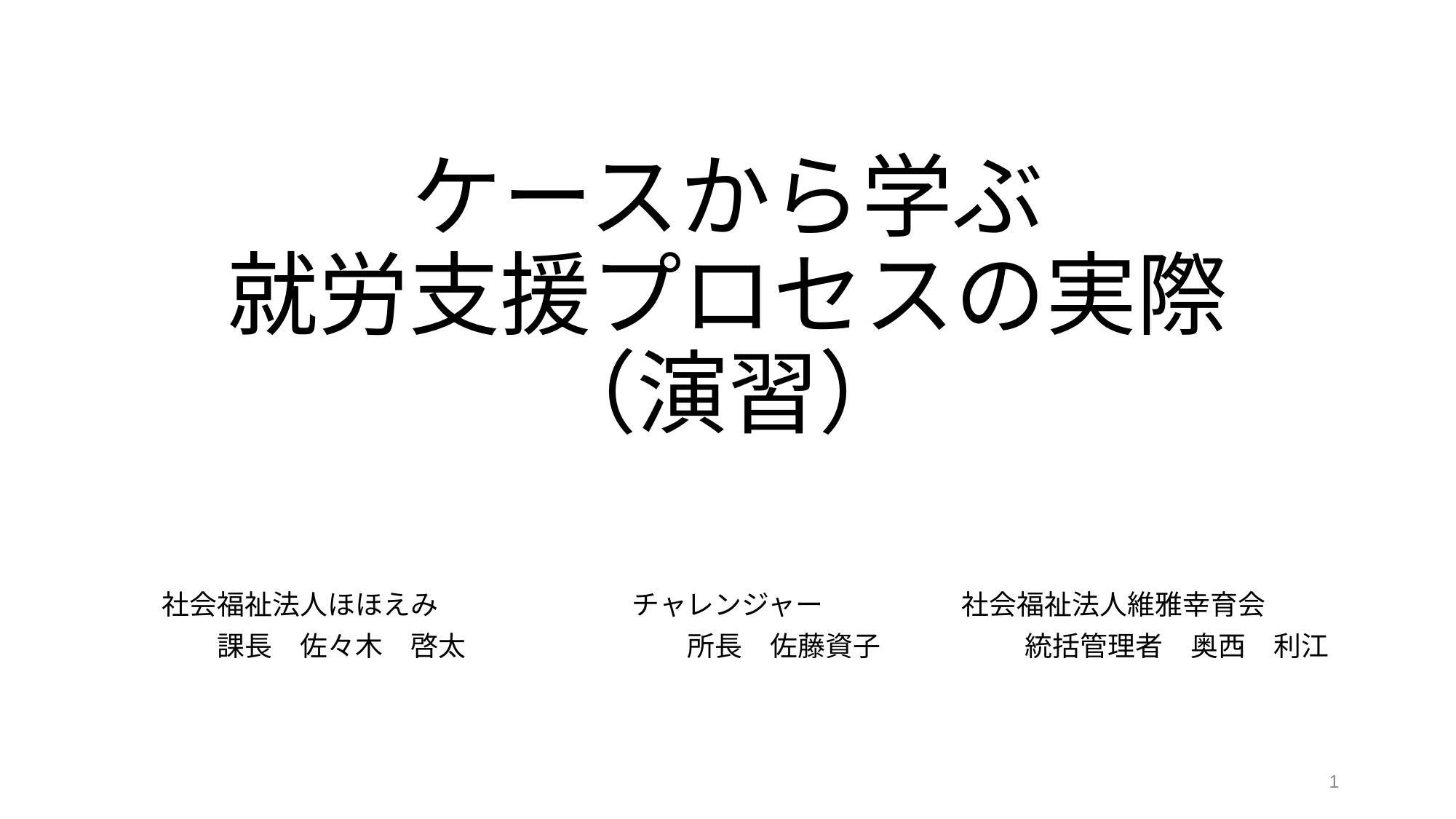

# ケースから学ぶ 就労支援プロセスの実際 （演習）
社会福祉法人ほほえみ　　　　　　　チャレンジャー　　　　　社会福祉法人維雅幸育会
　　課長　佐々木　啓太　　　　　　　　所長　佐藤資子　　　　　 統括管理者　奥西　利江
1